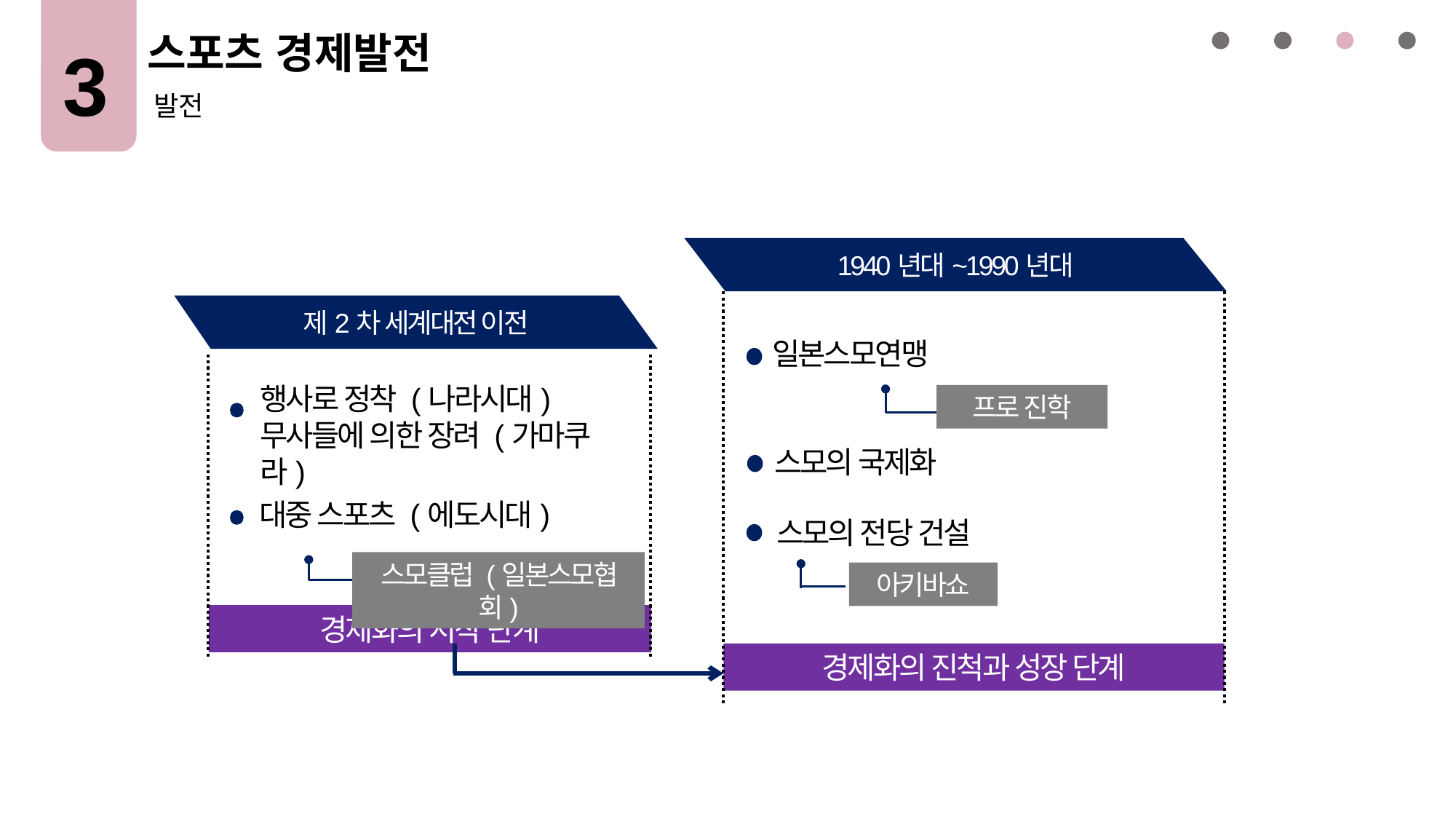

스포츠 경제발전
3

발전
1940년대~1990년대
일본스모연맹

프로 진학
스모의 전당 건설

경제화의 진척과 성장 단계
제2차 세계대전 이전

대중 스포츠 (에도시대)

스모클럽 (일본스모협회)
경제화의 시작 단계
행사로 정착 (나라시대)
무사들에 의한 장려 (가마쿠라)
스모의 국제화

아키바쇼